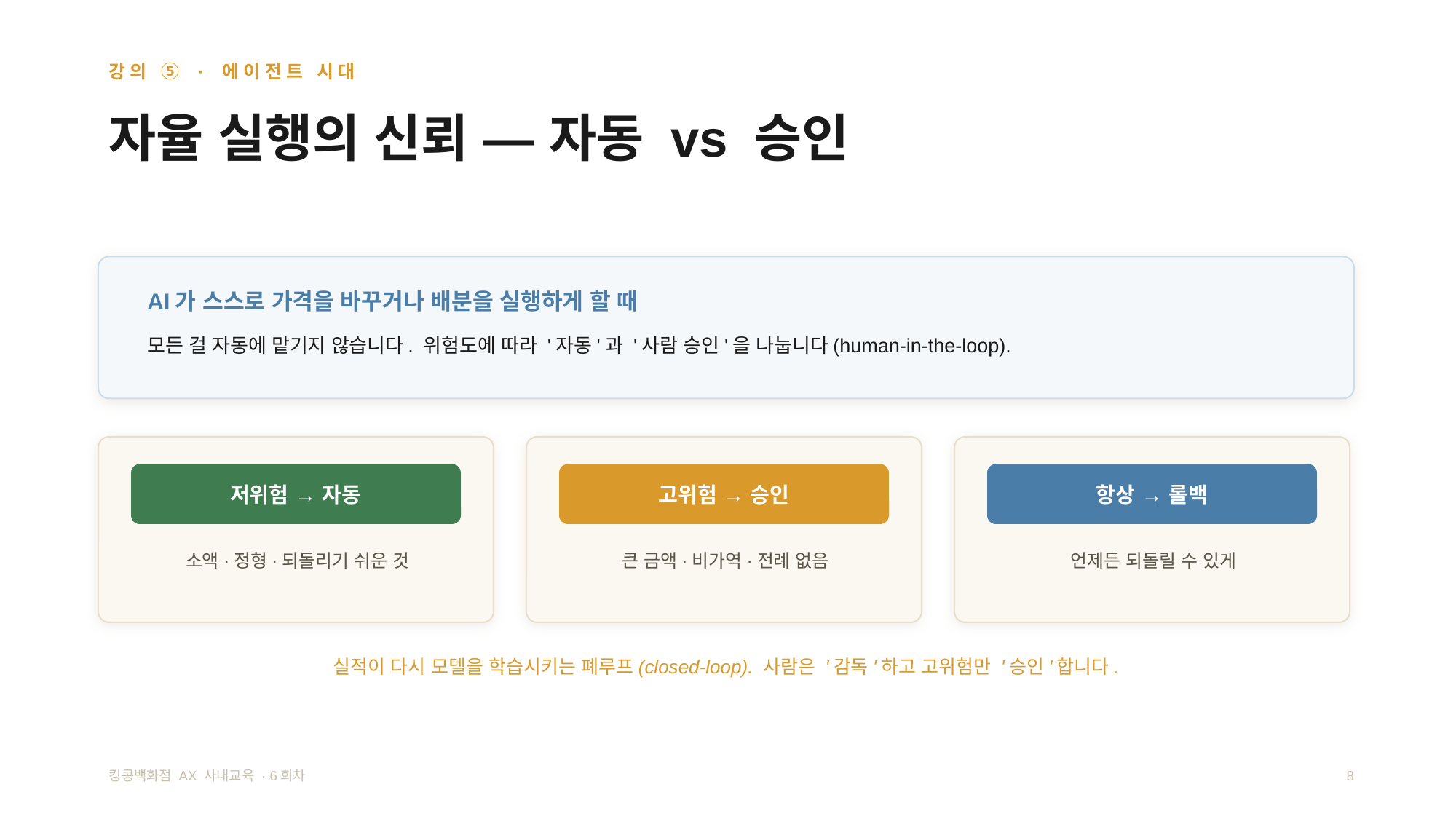

강의 ⑤ · 에이전트 시대
자율 실행의 신뢰 — 자동 vs 승인

AI가 스스로 가격을 바꾸거나 배분을 실행하게 할 때
모든 걸 자동에 맡기지 않습니다. 위험도에 따라 '자동'과 '사람 승인'을 나눕니다(human-in-the-loop).

저위험 → 자동

고위험 → 승인

항상 → 롤백
소액·정형·되돌리기 쉬운 것
큰 금액·비가역·전례 없음
언제든 되돌릴 수 있게
실적이 다시 모델을 학습시키는 폐루프(closed-loop). 사람은 '감독'하고 고위험만 '승인'합니다.
킹콩백화점 AX 사내교육 · 6회차
8